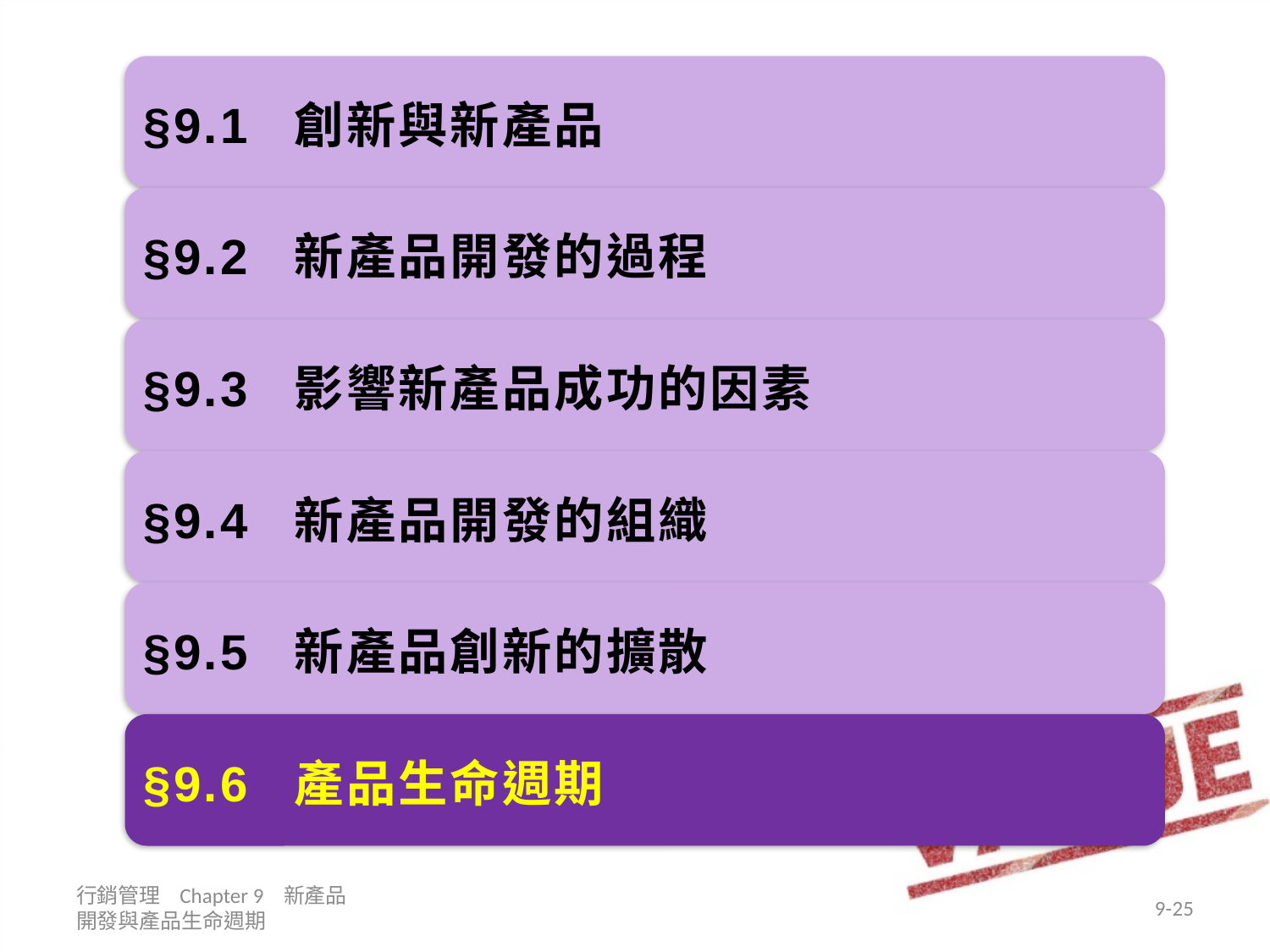

§9.1  創新與新產品
§9.2  新產品開發的過程
§9.3  影響新產品成功的因素
§9.4  新產品開發的組織
§9.6  產品生命週期
§9.5  新產品創新的擴散
行銷管理   Chapter 9   新產品開發與產品生命週期
9-25